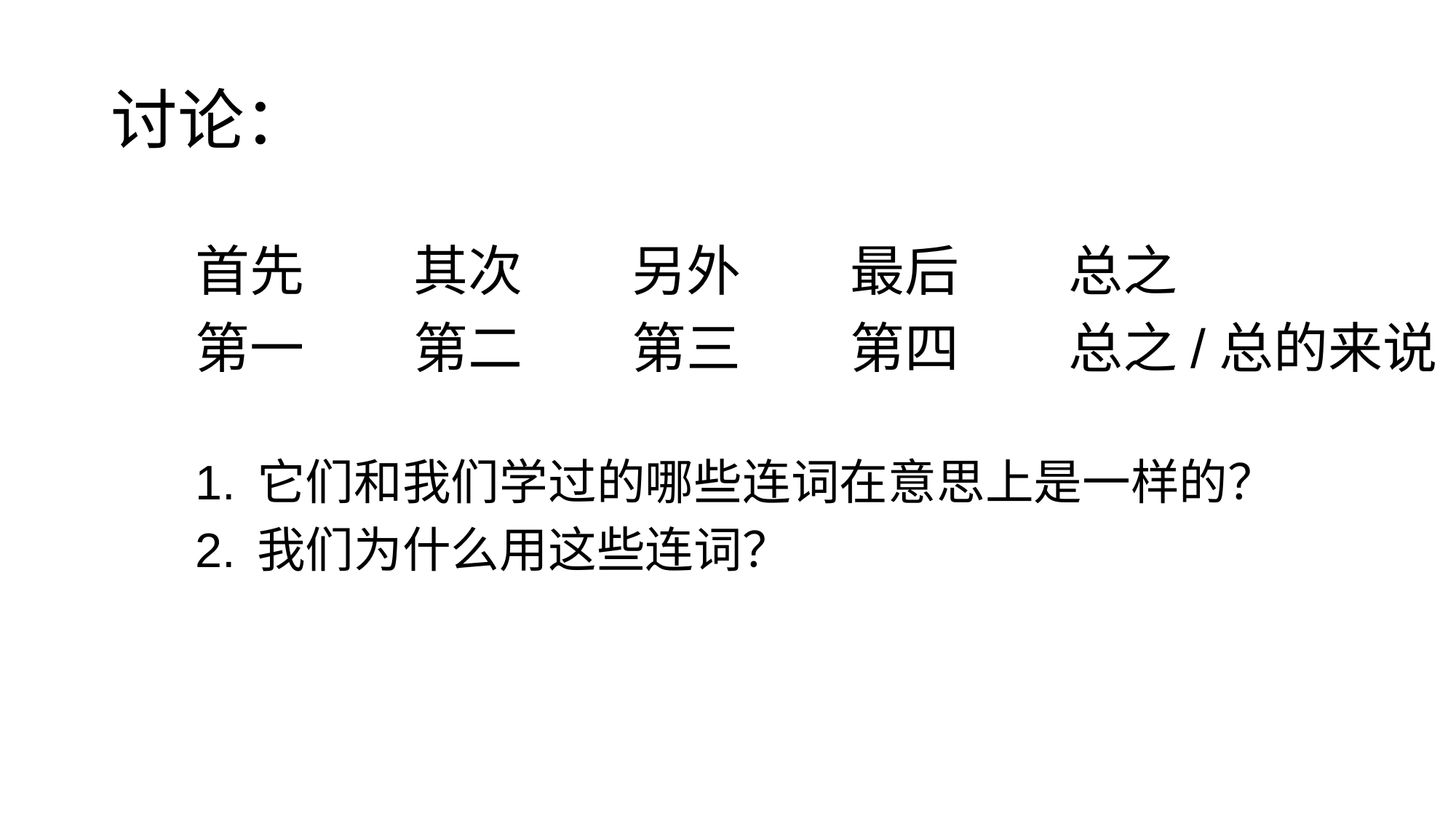

# 讨论：
首先	其次	另外	最后	总之
第一	第二	第三	第四	总之/总的来说
它们和我们学过的哪些连词在意思上是一样的？
我们为什么用这些连词？